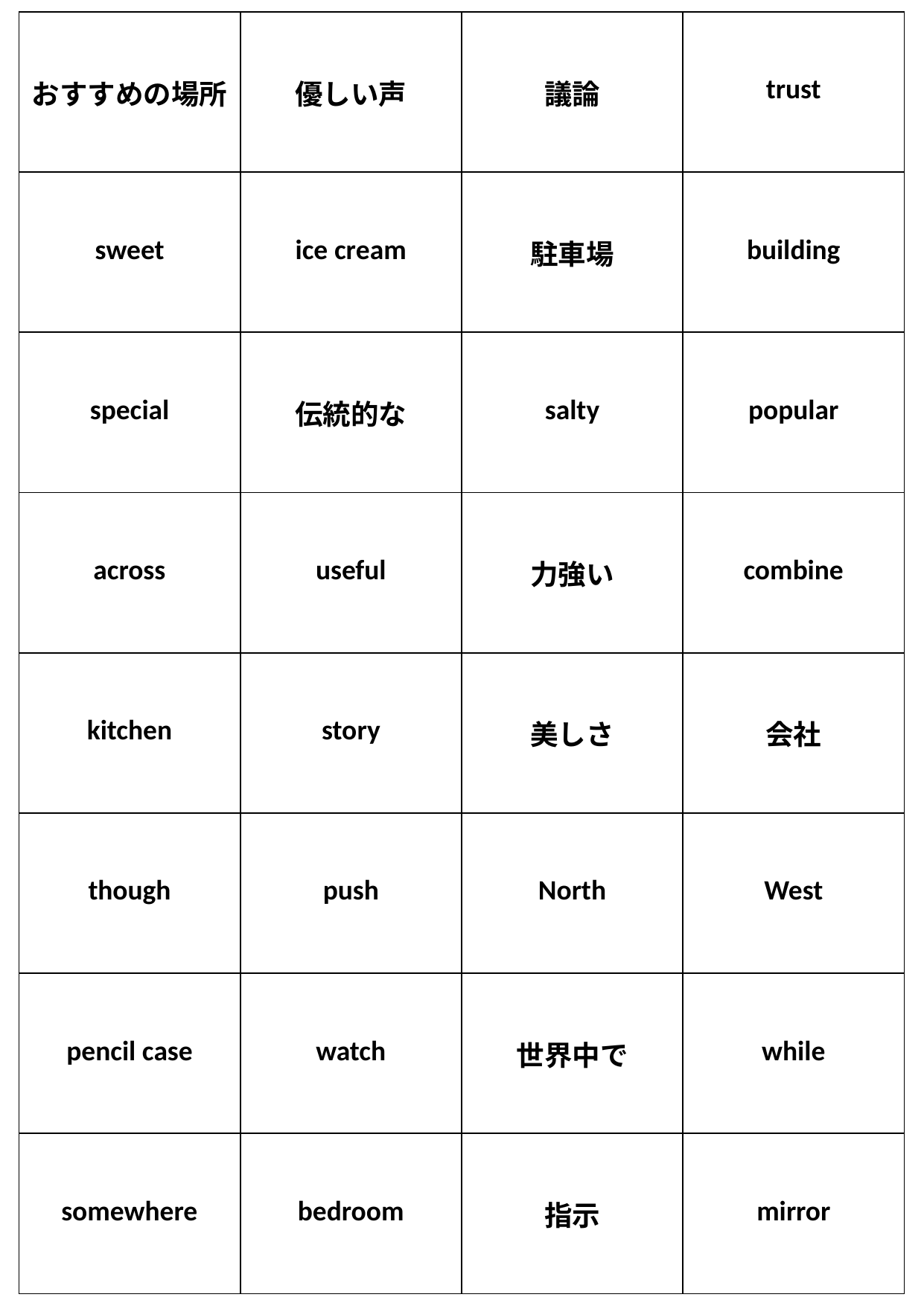

| おすすめの場所 | 優しい声 | 議論 | trust |
| --- | --- | --- | --- |
| sweet | ice cream | 駐車場 | building |
| special | 伝統的な | salty | popular |
| across | useful | 力強い | combine |
| kitchen | story | 美しさ | 会社 |
| though | push | North | West |
| pencil case | watch | 世界中で | while |
| somewhere | bedroom | 指示 | mirror |